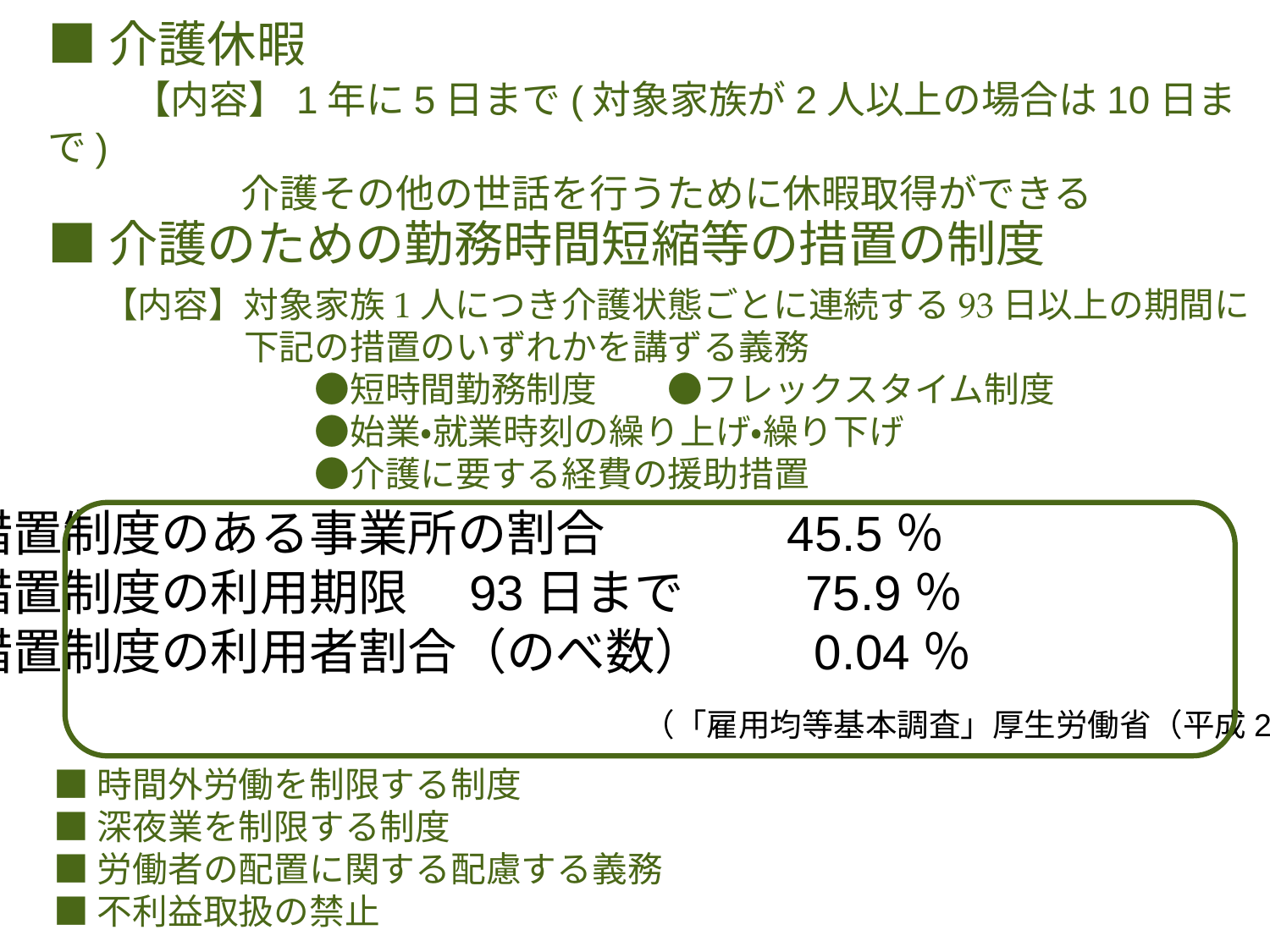

■介護休暇
　　【内容】1年に5日まで(対象家族が2人以上の場合は10日まで)
　　　　　介護その他の世話を行うために休暇取得ができる
■介護のための勤務時間短縮等の措置の制度
【内容】対象家族1人につき介護状態ごとに連続する93日以上の期間に
　　　　下記の措置のいずれかを講ずる義務
　　　　　　●短時間勤務制度　　●フレックスタイム制度
　　　　　　●始業・就業時刻の繰り上げ・繰り下げ
　　　　　　●介護に要する経費の援助措置
*措置制度のある事業所の割合　　　  45.5％
*措置制度の利用期限　93日まで　　 75.9％
*措置制度の利用者割合（のべ数）　　0.04％
　　　　　　　　　　　　　（「雇用均等基本調査」厚生労働省（平成20年））

■時間外労働を制限する制度
■深夜業を制限する制度
■労働者の配置に関する配慮する義務
■不利益取扱の禁止